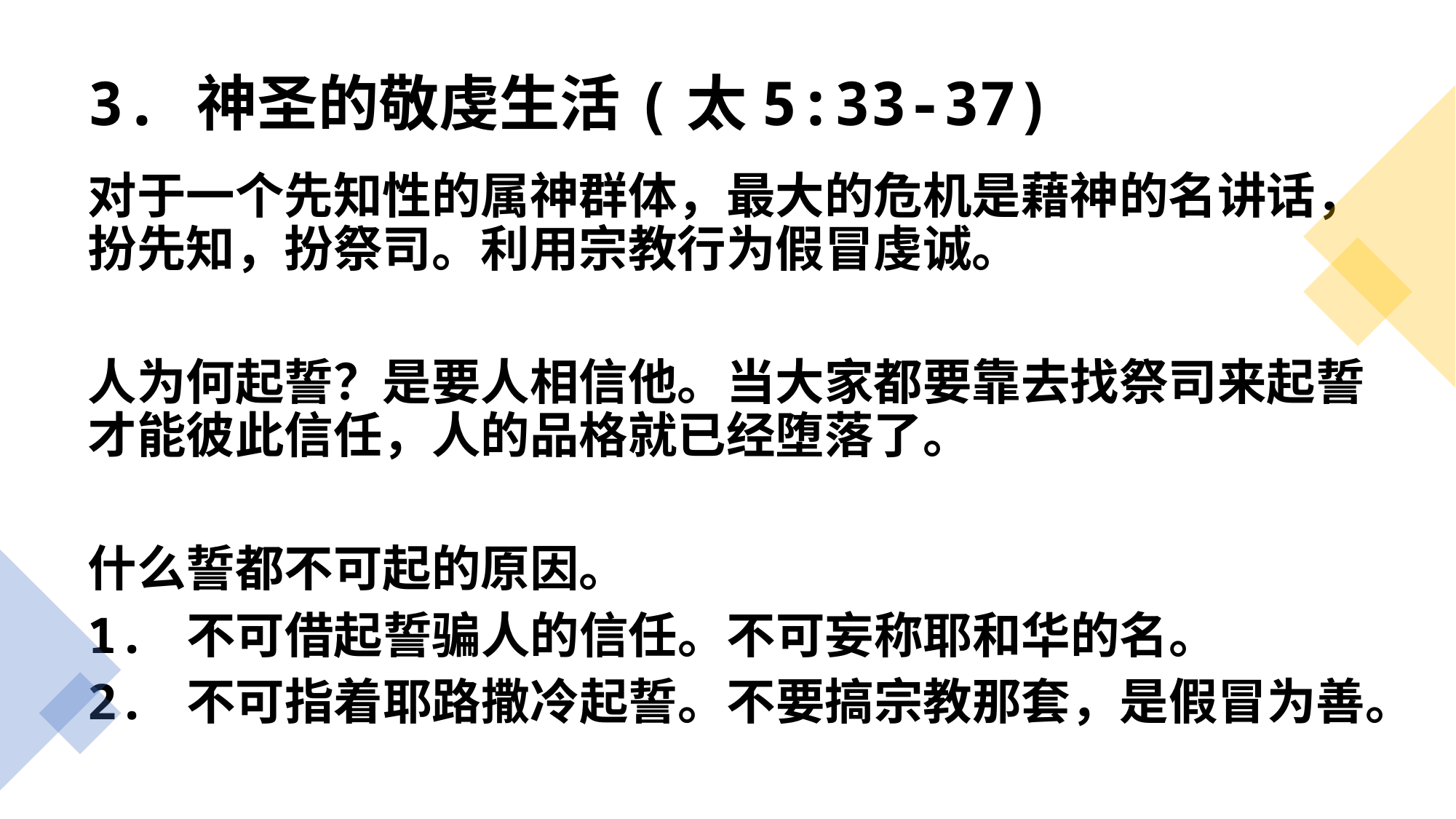

# 3.	神圣的敬虔生活(太5:33-37)

对于一个先知性的属神群体，最大的危机是藉神的名讲话，扮先知，扮祭司。利用宗教行为假冒虔诚。

人为何起誓？是要人相信他。当大家都要靠去找祭司来起誓才能彼此信任，人的品格就已经堕落了。

什么誓都不可起的原因。
1. 不可借起誓骗人的信任。不可妄称耶和华的名。
2. 不可指着耶路撒冷起誓。不要搞宗教那套，是假冒为善。